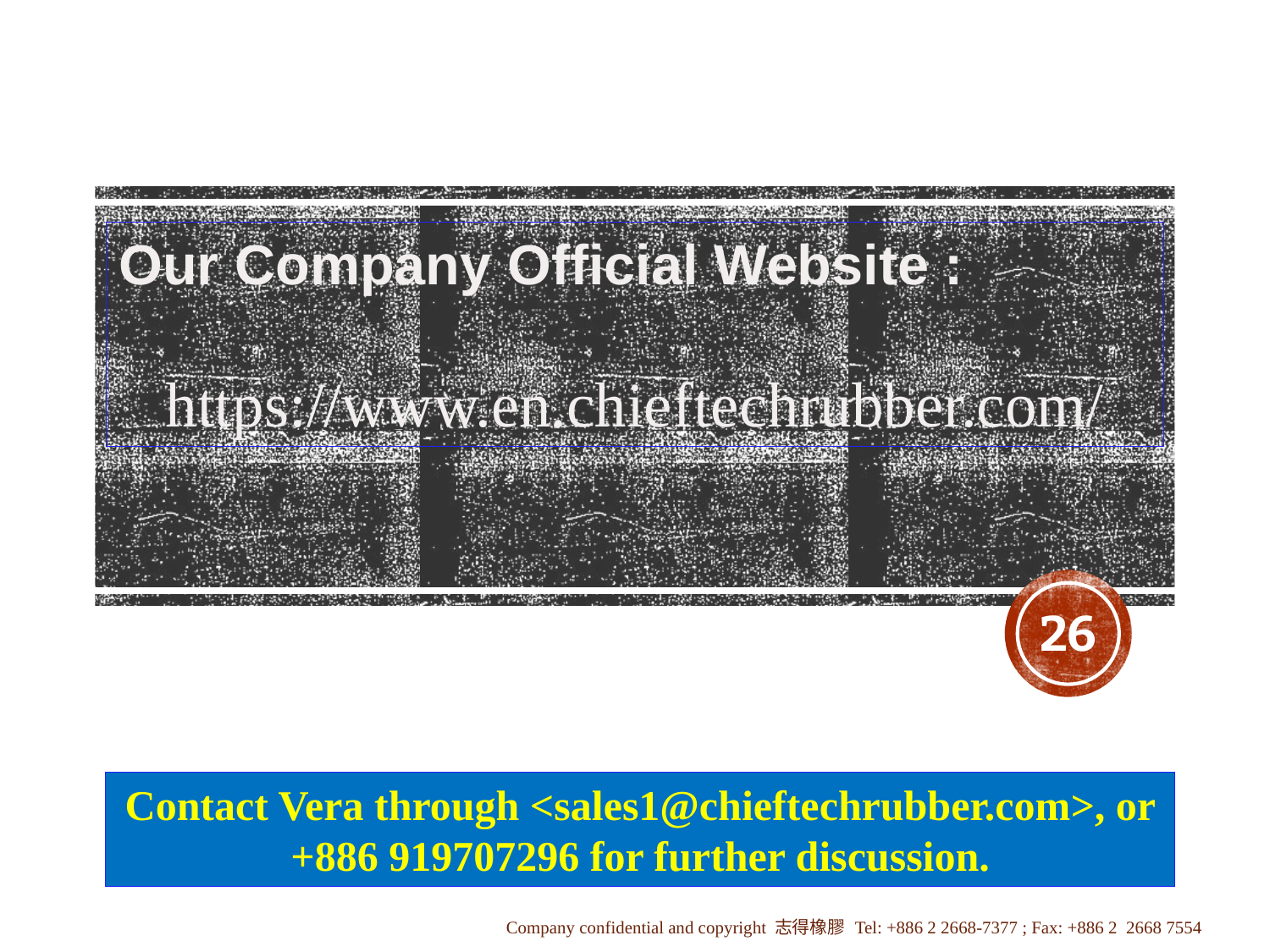

Our Company Official Website :

https://www.en.chieftechrubber.com/
26
#
Contact Vera through <sales1@chieftechrubber.com>, or +886 919707296 for further discussion.
Company confidential and copyright 志得橡膠 Tel: +886 2 2668-7377 ; Fax: +886 2  2668 7554